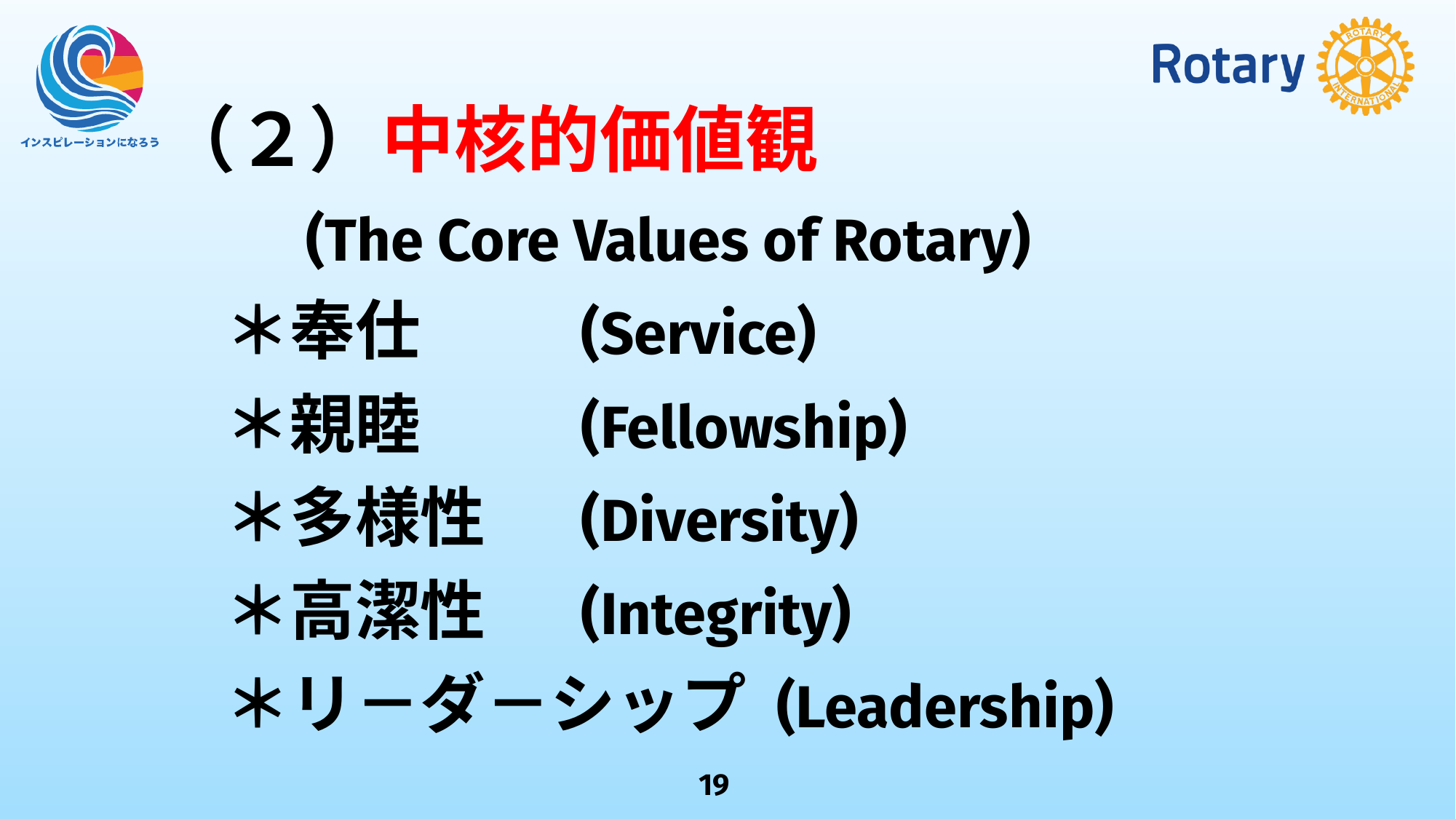

（２）中核的価値観
　　　　(The Core Values of Rotary)
　　　＊奉仕 　　(Service)
　　　＊親睦 　　(Fellowship)
　　　＊多様性 　(Diversity)
　　　＊高潔性 　(Integrity)
　　　＊リ－ダ－シップ (Leadership)

19